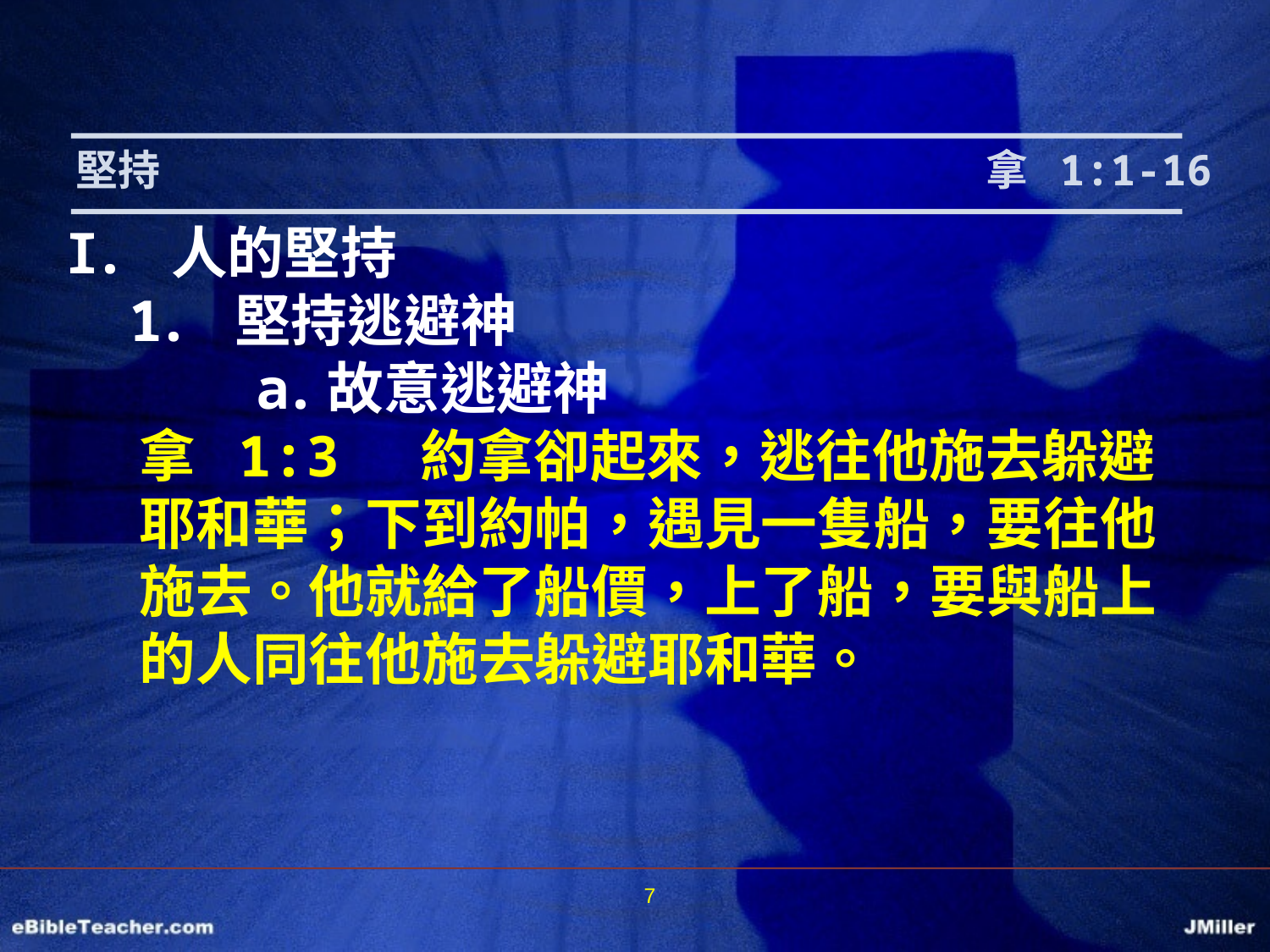

堅持							 拿 1:1-16
人的堅持
堅持逃避神
故意逃避神
拿 1:3  約拿卻起來，逃往他施去躲避耶和華；下到約帕，遇見一隻船，要往他施去。他就給了船價，上了船，要與船上的人同往他施去躲避耶和華。